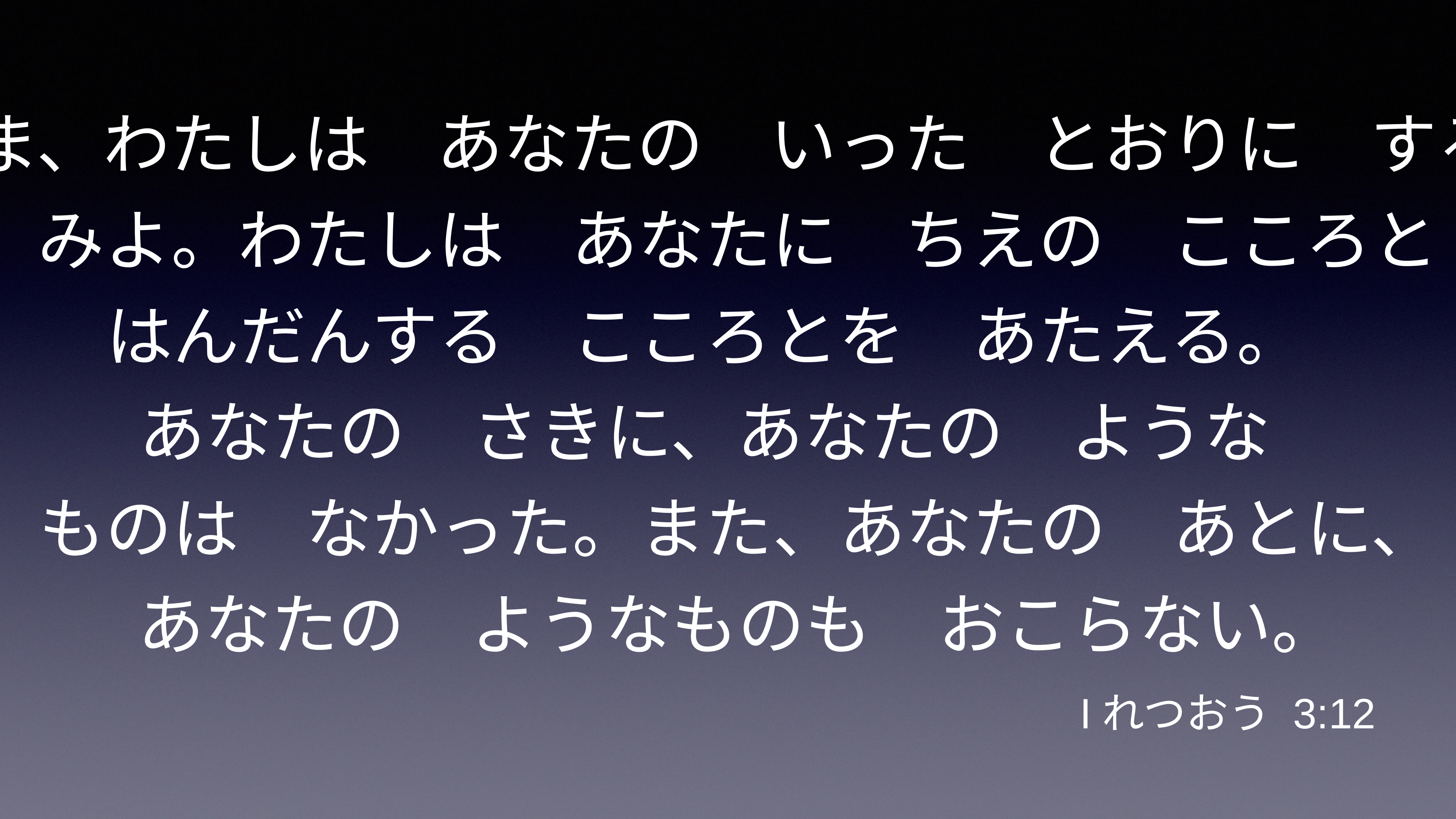

いま、わたしは　あなたの　いった　とおりに　する。
みよ。わたしは　あなたに　ちえの　こころと
はんだんする　こころとを　あたえる。
あなたの　さきに、あなたの　ような
ものは　なかった。また、あなたの　あとに、
あなたの　ようなものも　おこらない。
Iれつおう 3:12